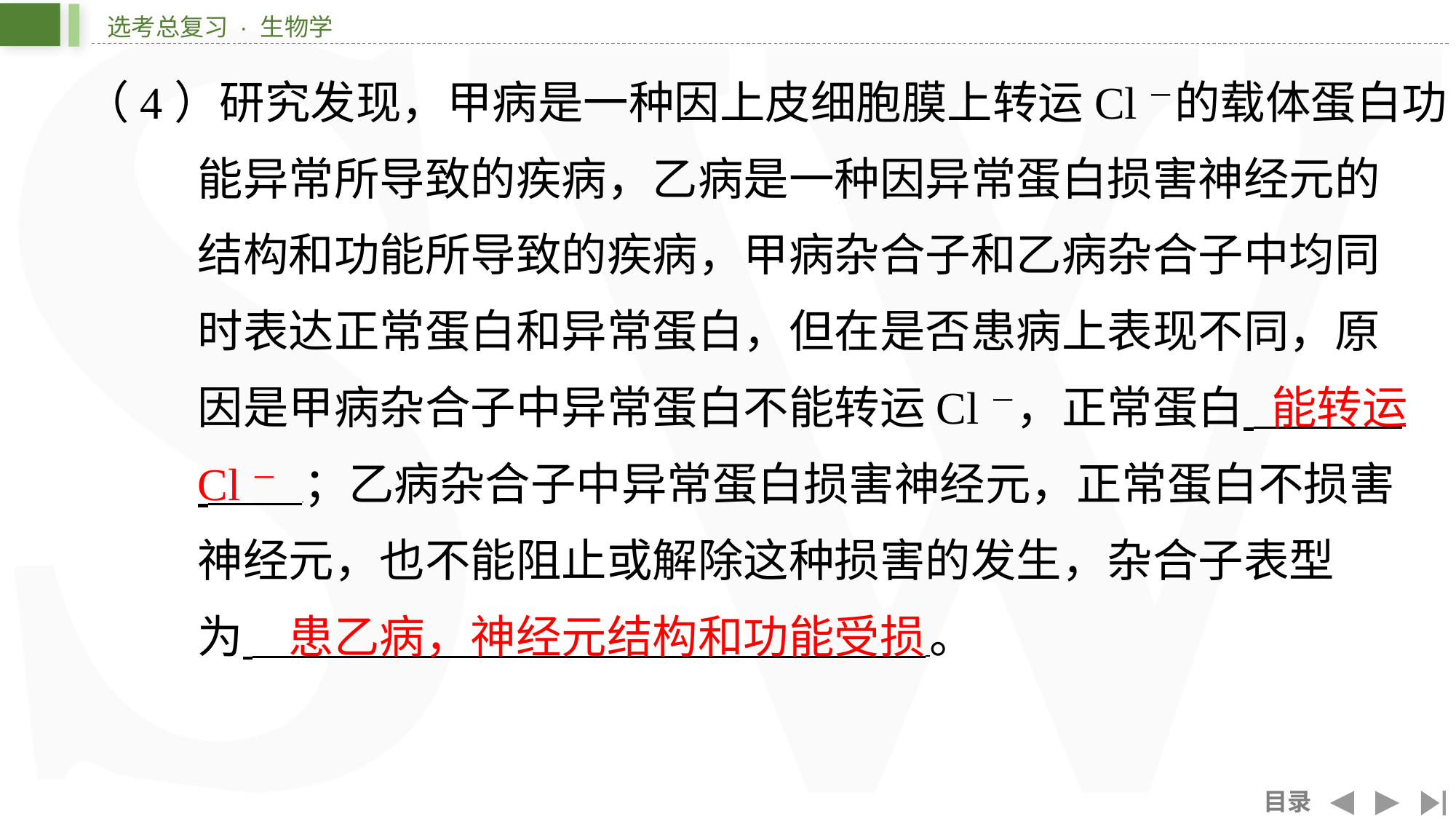

（4）研究发现，甲病是一种因上皮细胞膜上转运Cl－的载体蛋白功
能异常所导致的疾病，乙病是一种因异常蛋白损害神经元的
结构和功能所导致的疾病，甲病杂合子和乙病杂合子中均同
时表达正常蛋白和异常蛋白，但在是否患病上表现不同，原
因是甲病杂合子中异常蛋白不能转运Cl－，正常蛋白                        ⁠
                ；乙病杂合子中异常蛋白损害神经元，正常蛋白不损害
神经元，也不能阻止或解除这种损害的发生，杂合子表型
为                                                                                                      ⁠。
能转运
Cl－
患乙病，神经元结构和功能受损